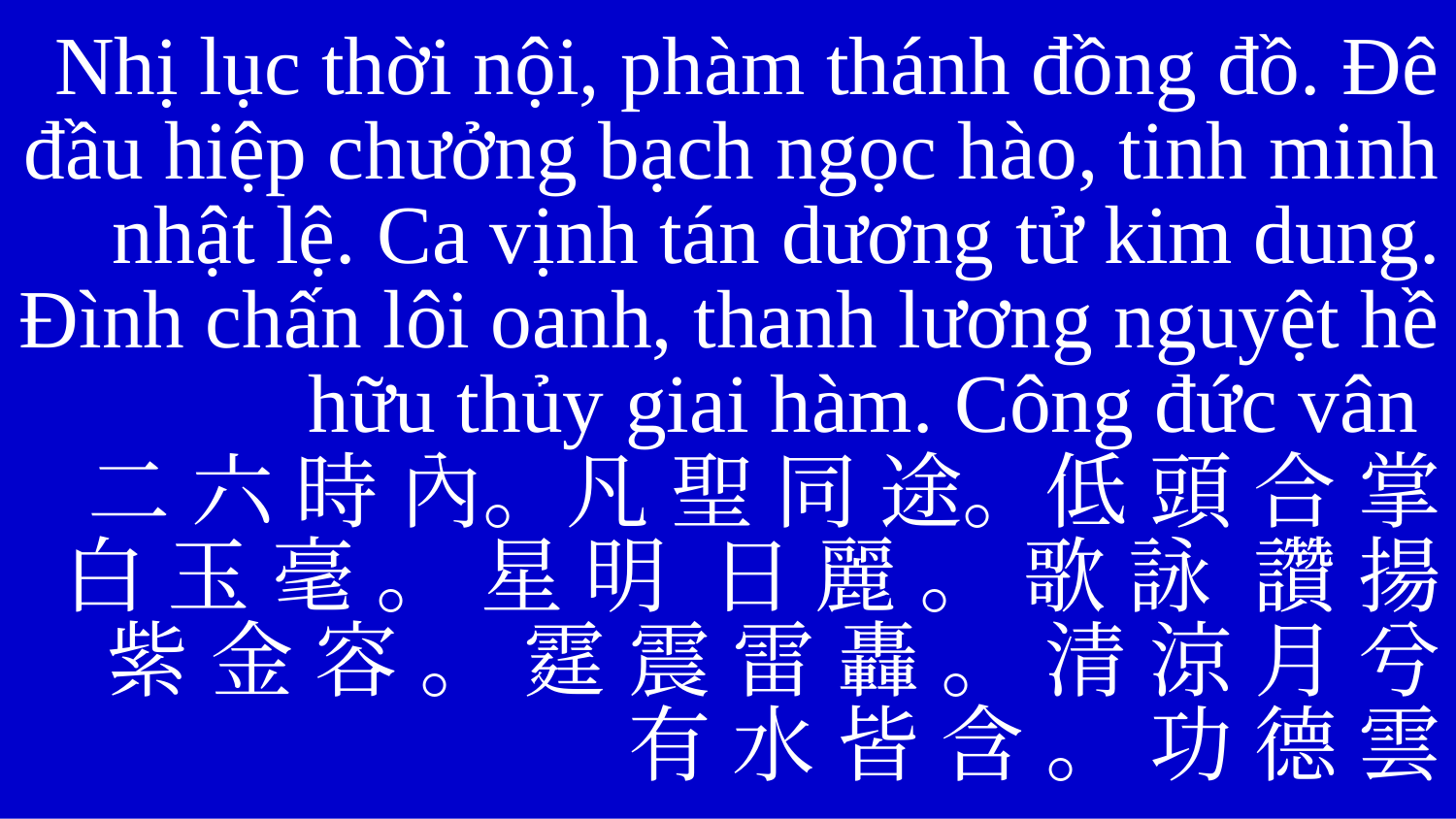

Nhị lục thời nội, phàm thánh đồng đồ. Đê đầu hiệp chưởng bạch ngọc hào, tinh minh nhật lệ. Ca vịnh tán dương tử kim dung. Đình chấn lôi oanh, thanh lương nguyệt hề hữu thủy giai hàm. Công đức vân
二 六 時 內。凡 聖 同 途。低 頭 合 掌 白 玉 毫 。 星 明  日 麗 。 歌 詠  讚 揚 紫 金 容 。 霆 震 雷 轟 。 清 涼 月 兮 有 水 皆 含 。 功 德 雲